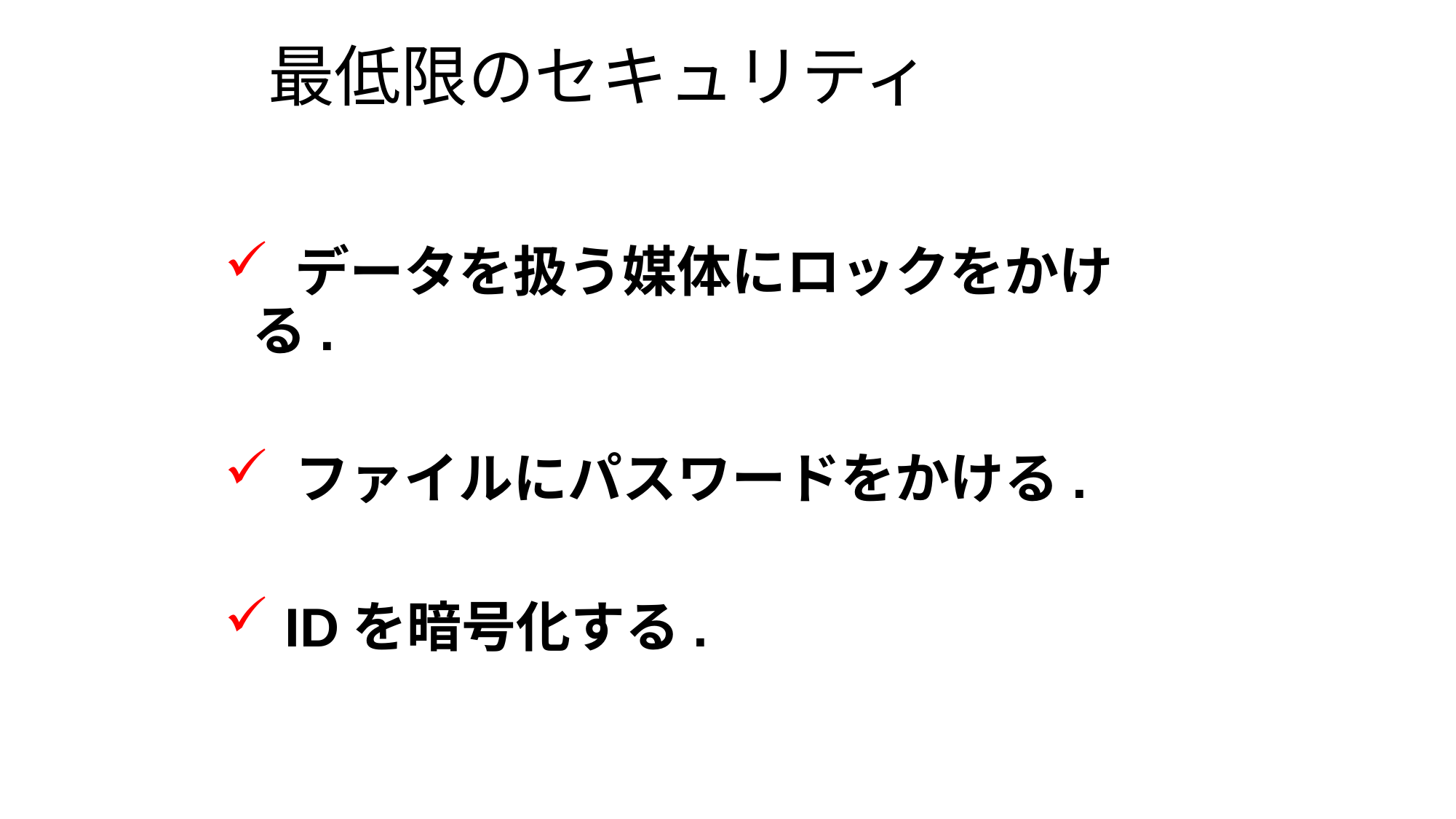

# 最低限のセキュリティ

 データを扱う媒体にロックをかける.

 ファイルにパスワードをかける.

 IDを暗号化する.